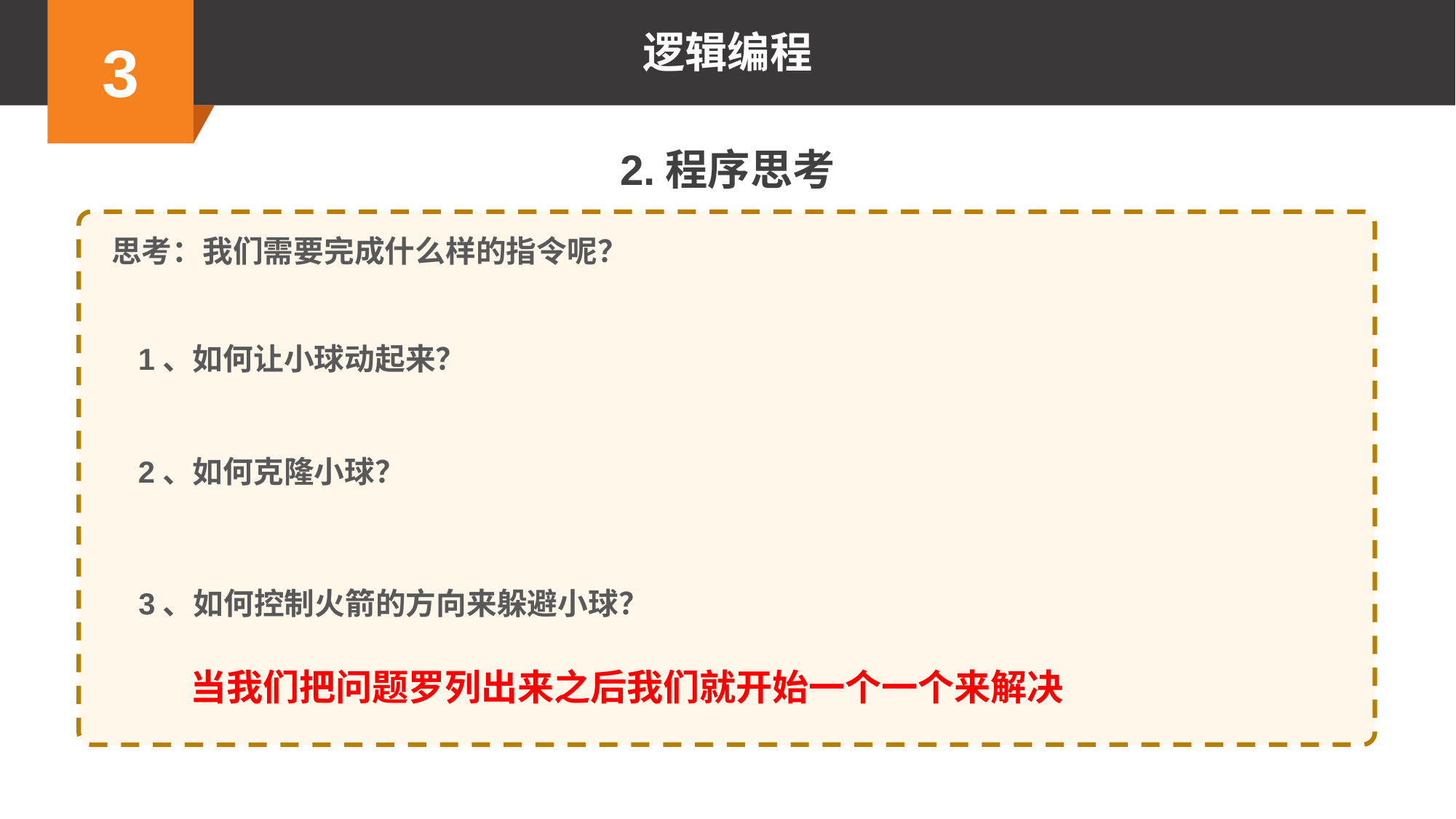

2.程序思考
思考：我们需要完成什么样的指令呢？
1、如何让小球动起来？
2、如何克隆小球？
3、如何控制火箭的方向来躲避小球？
当我们把问题罗列出来之后我们就开始一个一个来解决